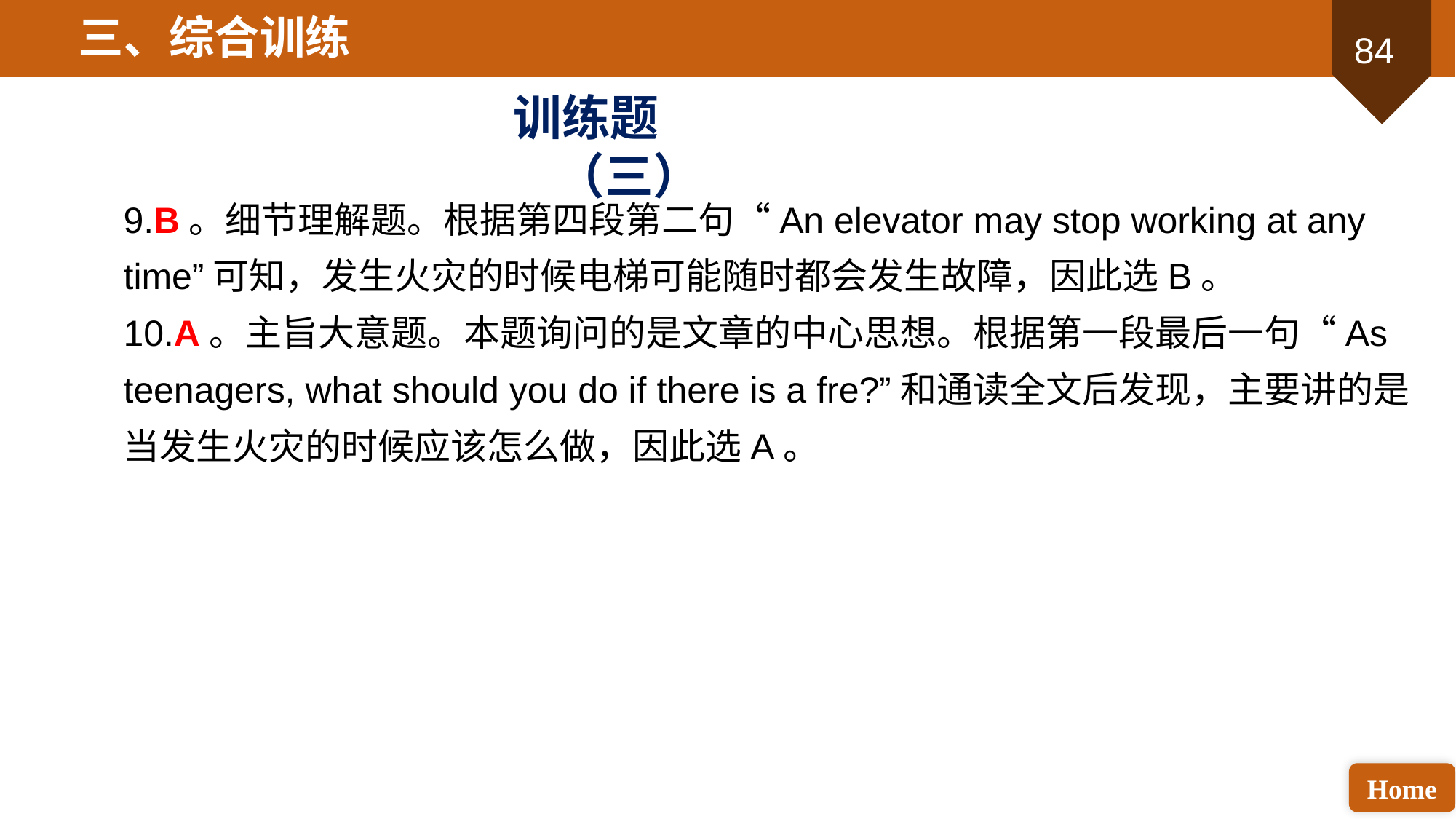

三、综合训练
训练题（三）
9.B。细节理解题。根据第四段第二句“An elevator may stop working at any time”可知，发生火灾的时候电梯可能随时都会发生故障，因此选B。
10.A。主旨大意题。本题询问的是文章的中心思想。根据第一段最后一句“As teenagers, what should you do if there is a fre?”和通读全文后发现，主要讲的是当发生火灾的时候应该怎么做，因此选A。